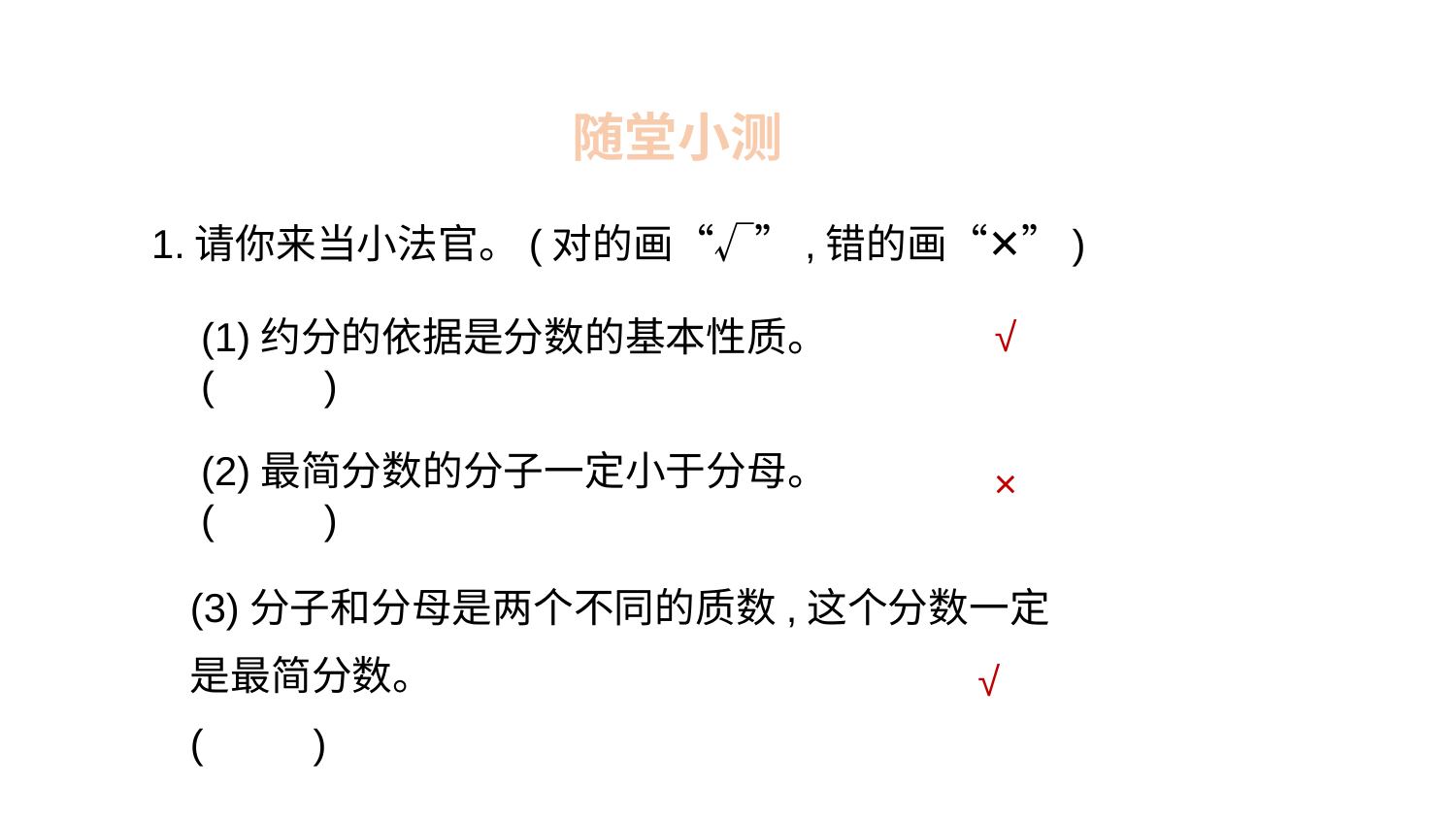

随堂小测
1.请你来当小法官。(对的画“√”,错的画“✕”)
(1)约分的依据是分数的基本性质。		(　　 )
√
(2)最简分数的分子一定小于分母。		(　　 )
×
(3)分子和分母是两个不同的质数,这个分数一定是最简分数。                 				(　　 )
√